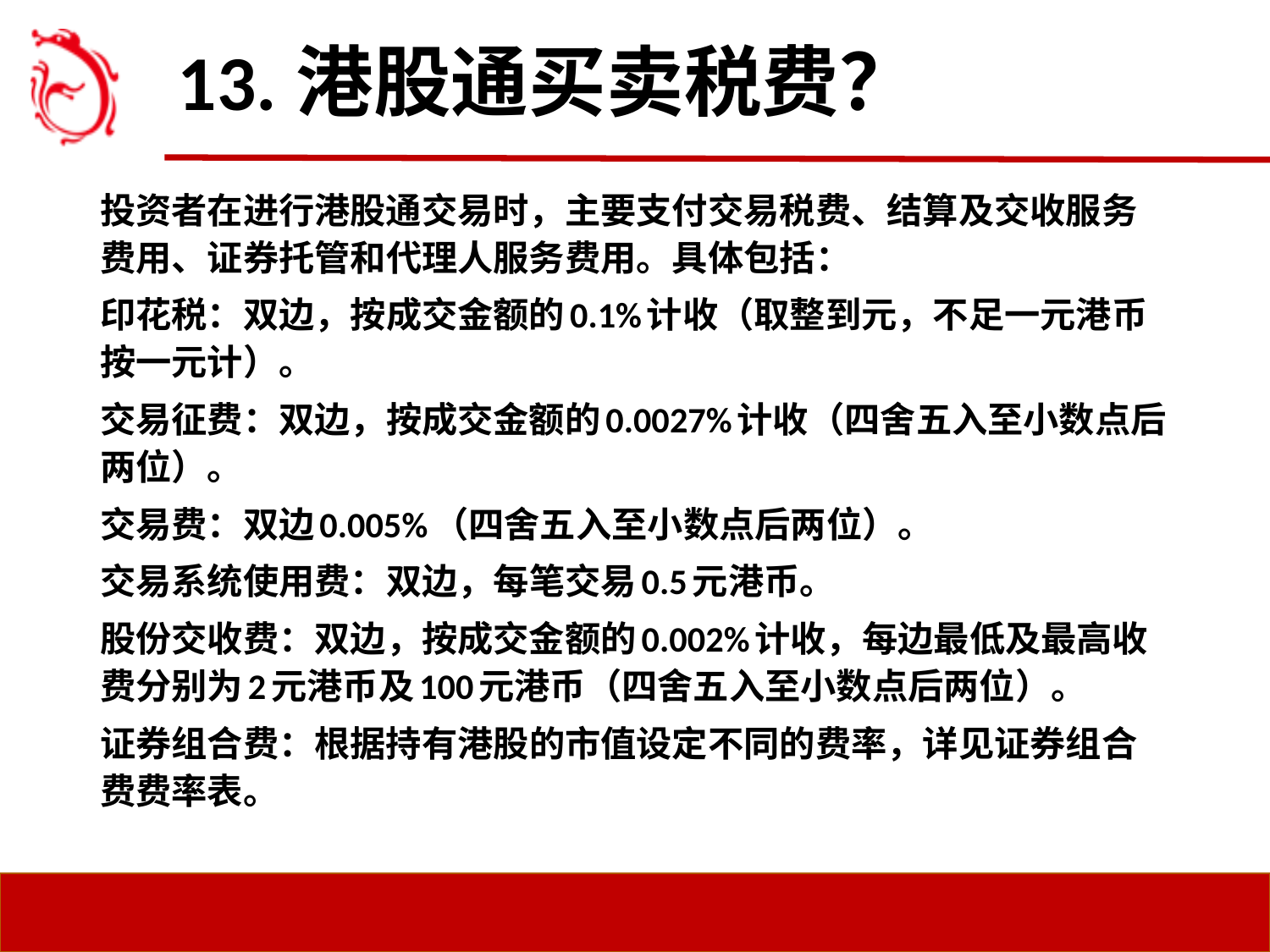

# 13.港股通买卖税费？
投资者在进行港股通交易时，主要支付交易税费、结算及交收服务费用、证券托管和代理人服务费用。具体包括：
印花税：双边，按成交金额的0.1%计收（取整到元，不足一元港币按一元计）。
交易征费：双边，按成交金额的0.0027%计收（四舍五入至小数点后两位）。
交易费：双边0.005%（四舍五入至小数点后两位）。
交易系统使用费：双边，每笔交易0.5元港币。
股份交收费：双边，按成交金额的0.002%计收，每边最低及最高收费分别为2元港币及100元港币（四舍五入至小数点后两位）。
证券组合费：根据持有港股的市值设定不同的费率，详见证券组合费费率表。